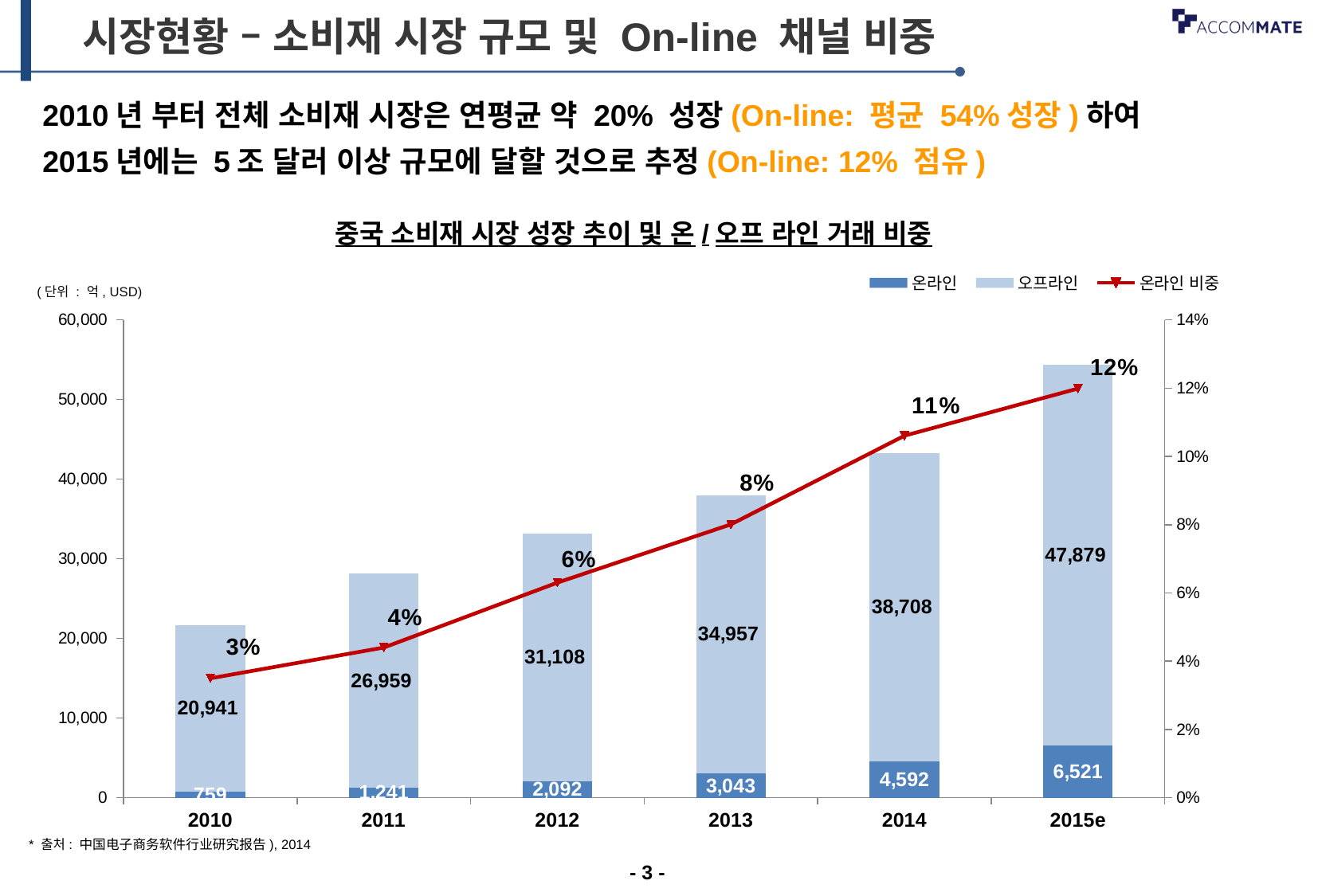

시장현황 – 소비재 시장 규모 및 On-line 채널 비중
2010년 부터 전체 소비재 시장은 연평균 약 20% 성장(On-line: 평균 54%성장)하여
2015년에는 5조 달러 이상 규모에 달할 것으로 추정(On-line: 12% 점유)
중국 소비재 시장 성장 추이 및 온/오프 라인 거래 비중

### Chart

| Category | 온라인 | 오프라인 | 온라인 비중 |
|---|---|---|---|
| 2010 | 759.0 | 20941.0 | 0.03497695852534565 |
| 2011 | 1241.0 | 26959.0 | 0.04400709219858193 |
| 2012 | 2092.0 | 31108.0 | 0.06301204819277108 |
| 2013 | 3043.0 | 34957.0 | 0.0800789473684211 |
| 2014 | 4592.0 | 38708.0 | 0.10605080831408745 |
| 2015e | 6521.0 | 47879.00000000001 | 0.11987132352941175 |
(단위 : 억, USD)
* 출처: 中国电子商务软件行业研究报告), 2014